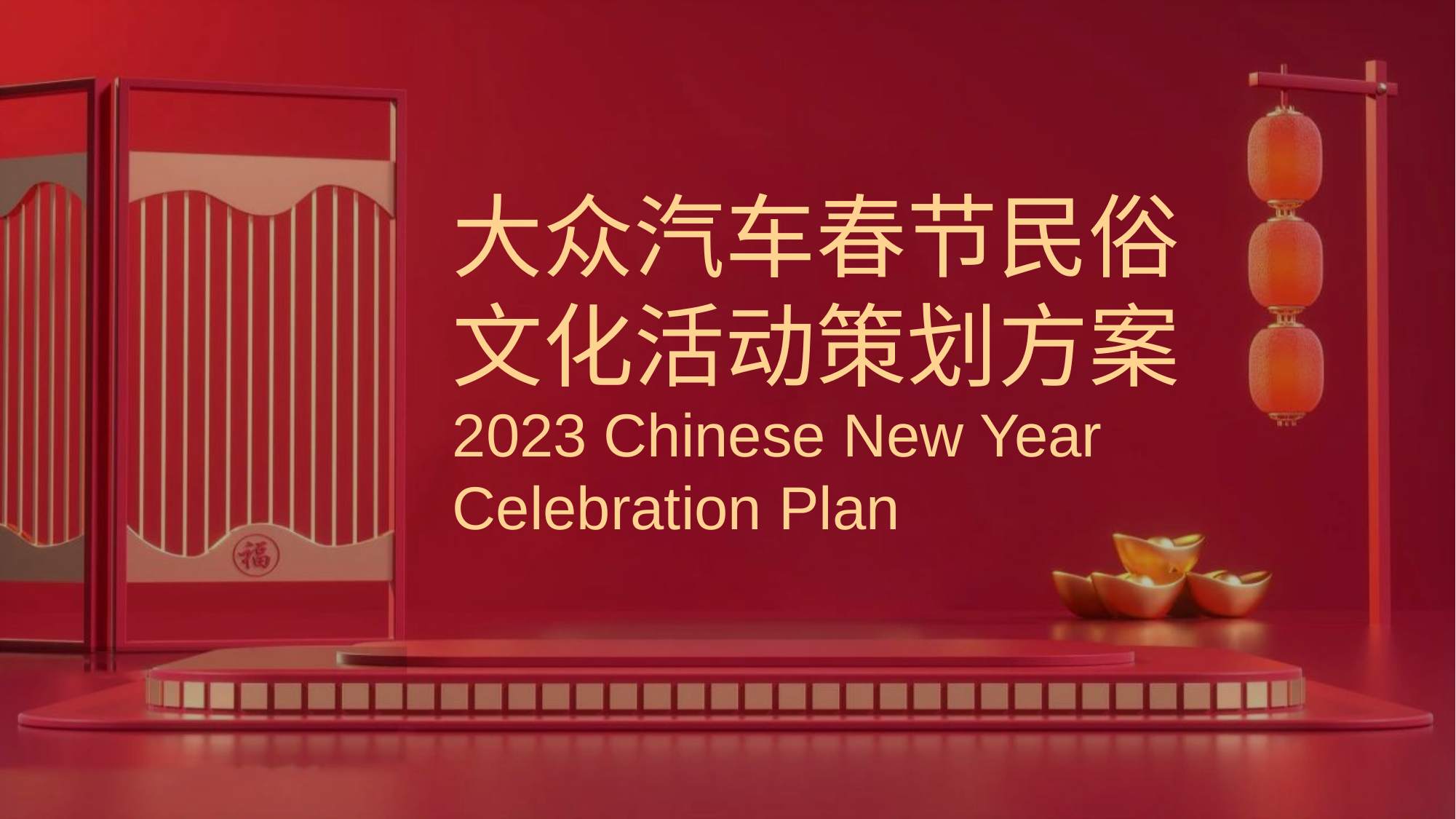

大众汽车春节民俗文化活动策划方案
2023 Chinese New Year
Celebration Plan